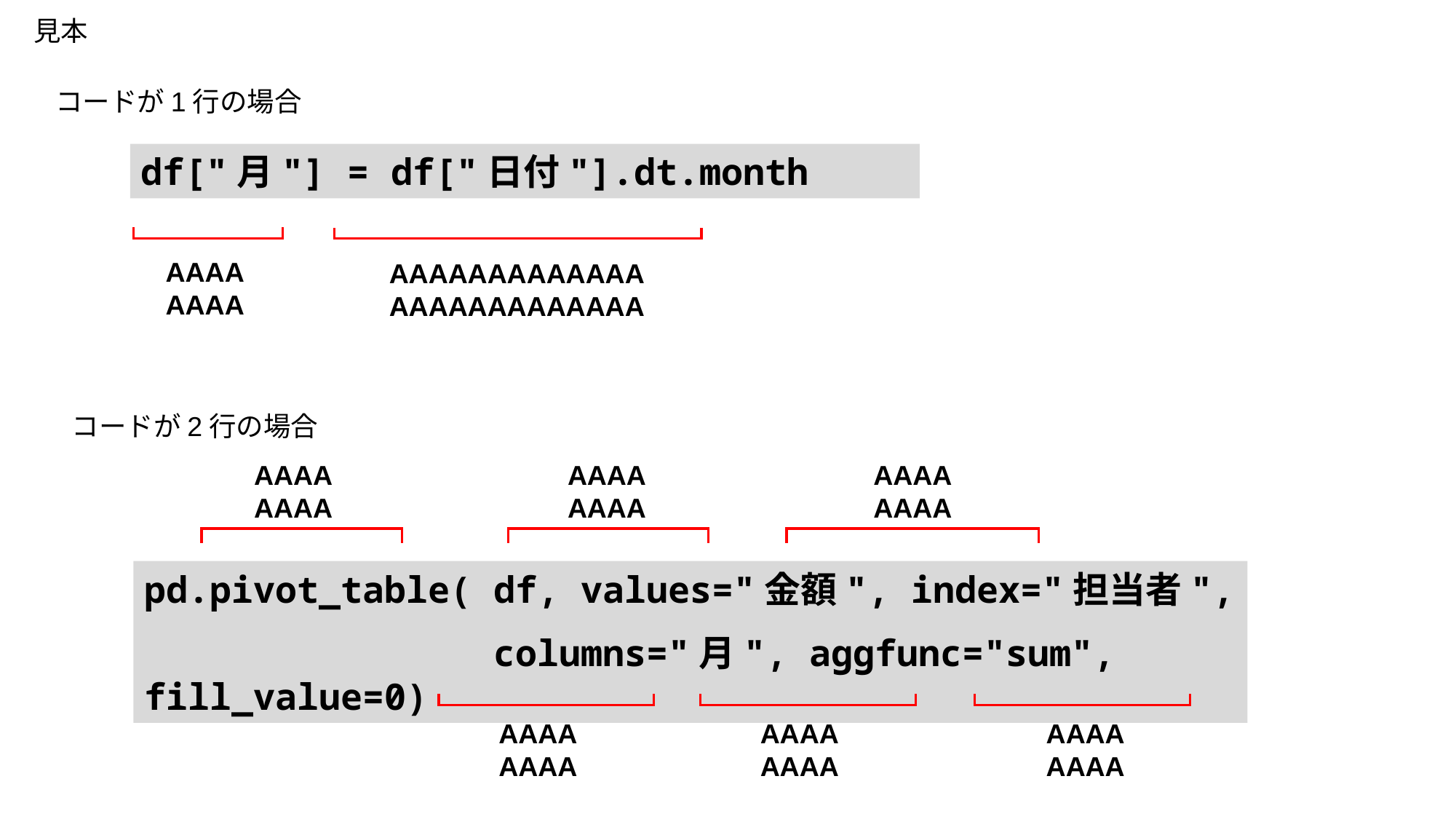

見本

コードが1行の場合
df["月"] = df["日付"].dt.month

AAAA
AAAA
AAAAAAAAAAAAA
AAAAAAAAAAAAA
コードが2行の場合

AAAA
AAAA
AAAA
AAAA
AAAA
AAAA
pd.pivot_table( df, values="金額", index="担当者",
                columns="月", aggfunc="sum", fill_value=0)

AAAA
AAAA
AAAA
AAAA
AAAA
AAAA